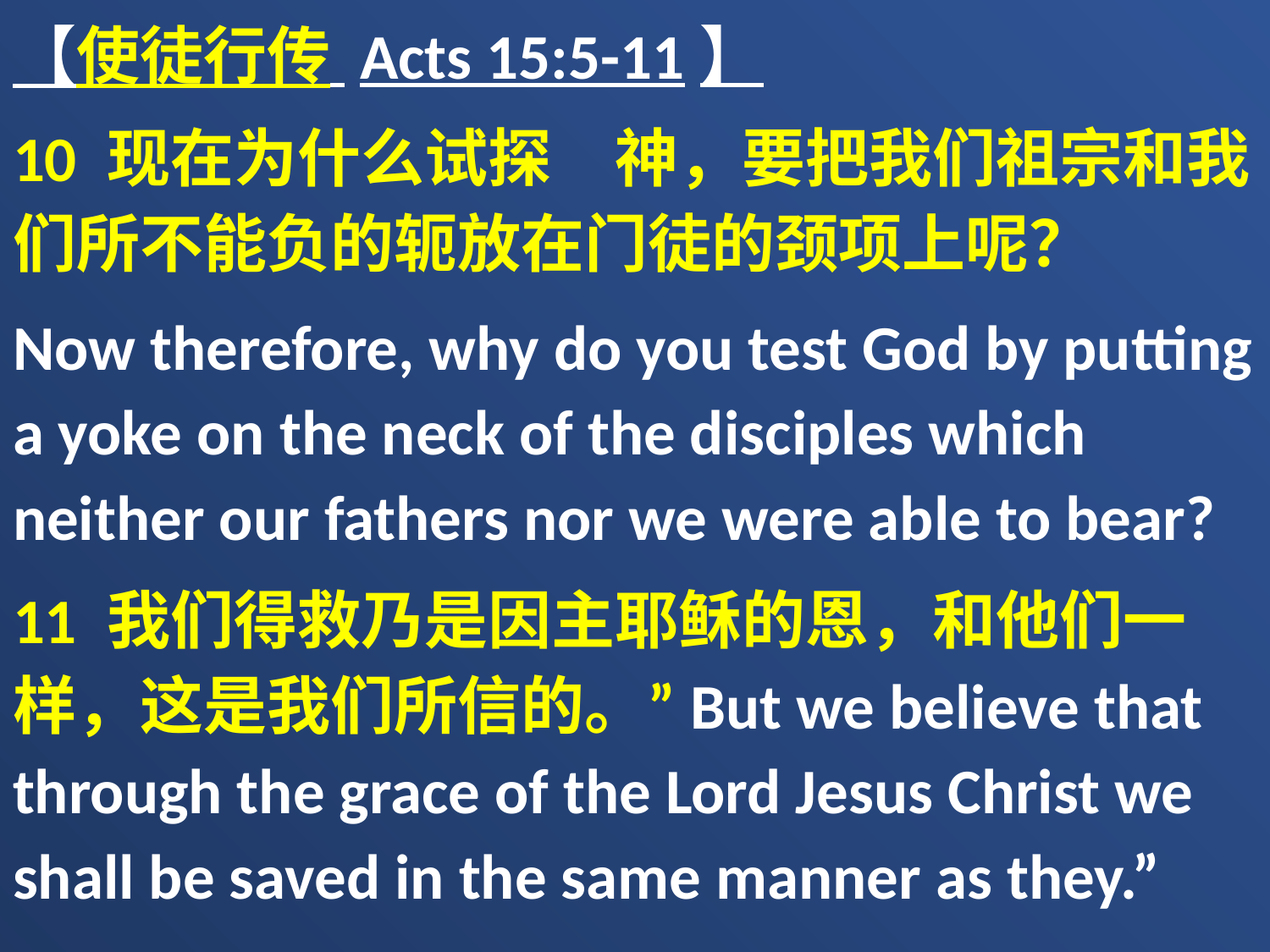

【使徒行传 Acts 15:5-11】
10 现在为什么试探　神，要把我们祖宗和我们所不能负的轭放在门徒的颈项上呢？
Now therefore, why do you test God by putting a yoke on the neck of the disciples which neither our fathers nor we were able to bear?
11 我们得救乃是因主耶稣的恩，和他们一样，这是我们所信的。”But we believe that through the grace of the Lord Jesus Christ we shall be saved in the same manner as they.”